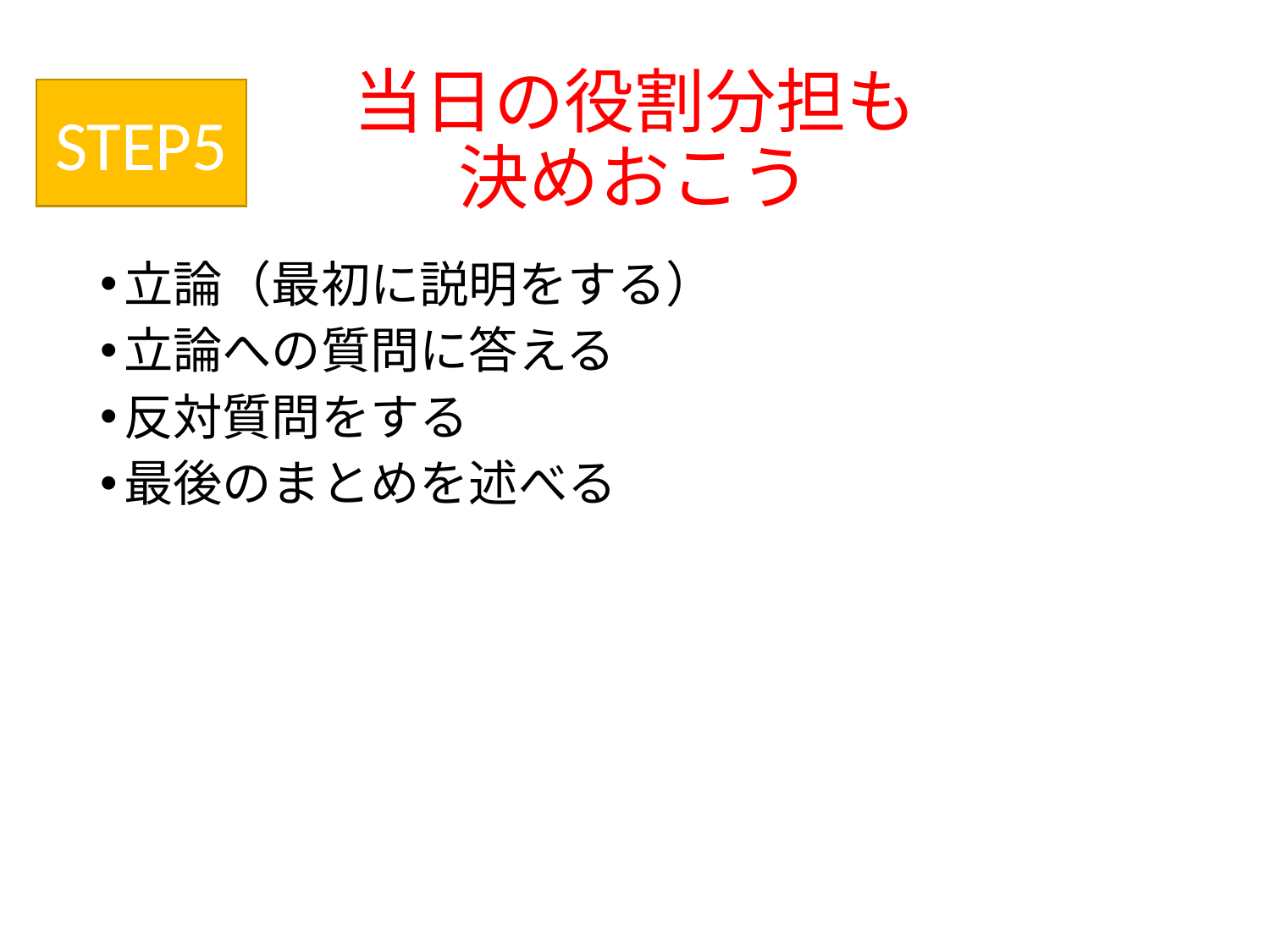

# 当日の役割分担も 決めおこう
STEP5
立論（最初に説明をする）
立論への質問に答える
反対質問をする
最後のまとめを述べる